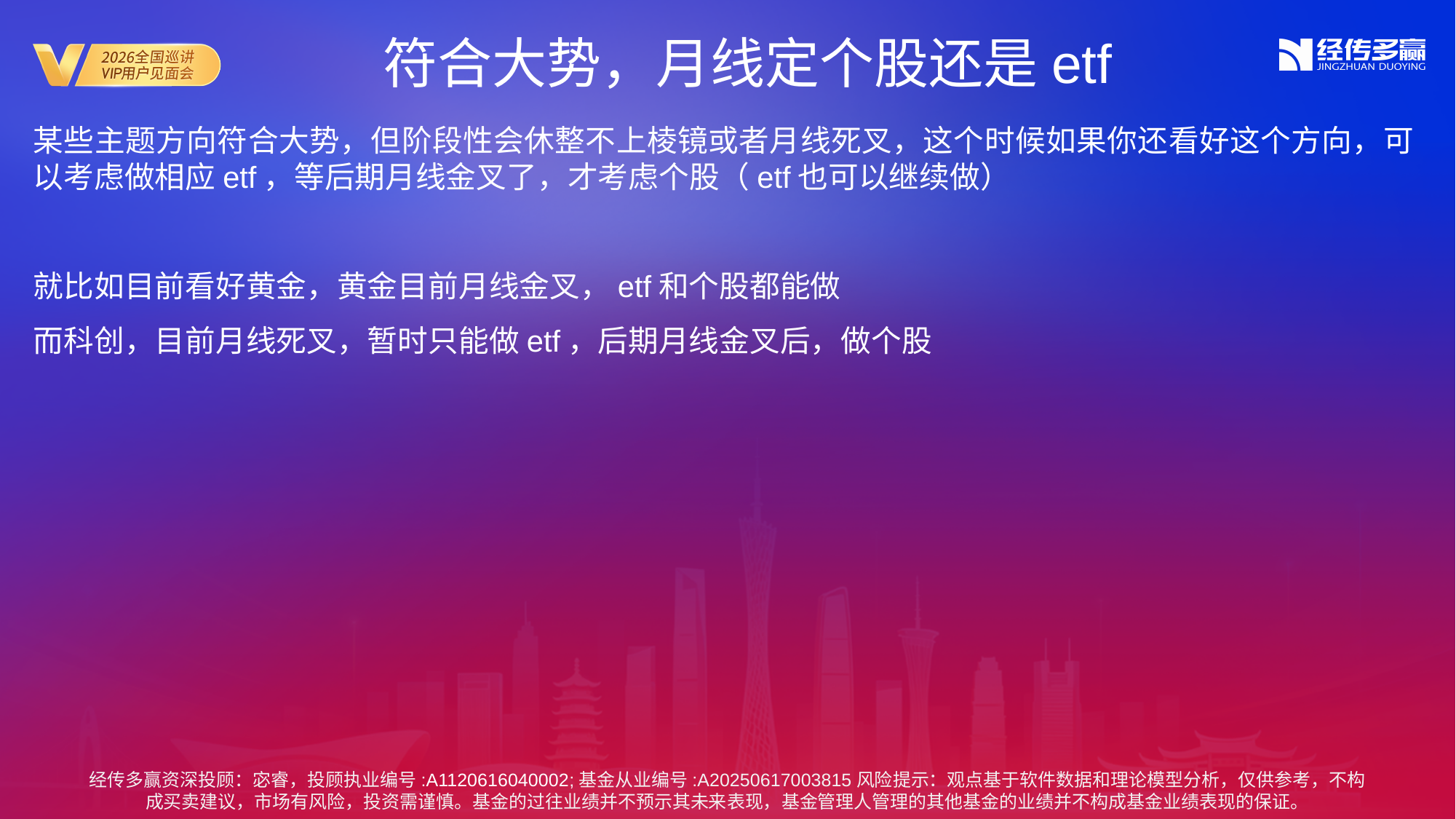

符合大势，月线定个股还是etf
某些主题方向符合大势，但阶段性会休整不上棱镜或者月线死叉，这个时候如果你还看好这个方向，可以考虑做相应etf，等后期月线金叉了，才考虑个股（etf也可以继续做）

就比如目前看好黄金，黄金目前月线金叉，etf和个股都能做
而科创，目前月线死叉，暂时只能做etf，后期月线金叉后，做个股
经传多赢资深投顾：宓睿，投顾执业编号:A1120616040002;基金从业编号:A20250617003815风险提示：观点基于软件数据和理论模型分析，仅供参考，不构成买卖建议，市场有风险，投资需谨慎。基金的过往业绩并不预示其未来表现，基金管理人管理的其他基金的业绩并不构成基金业绩表现的保证。